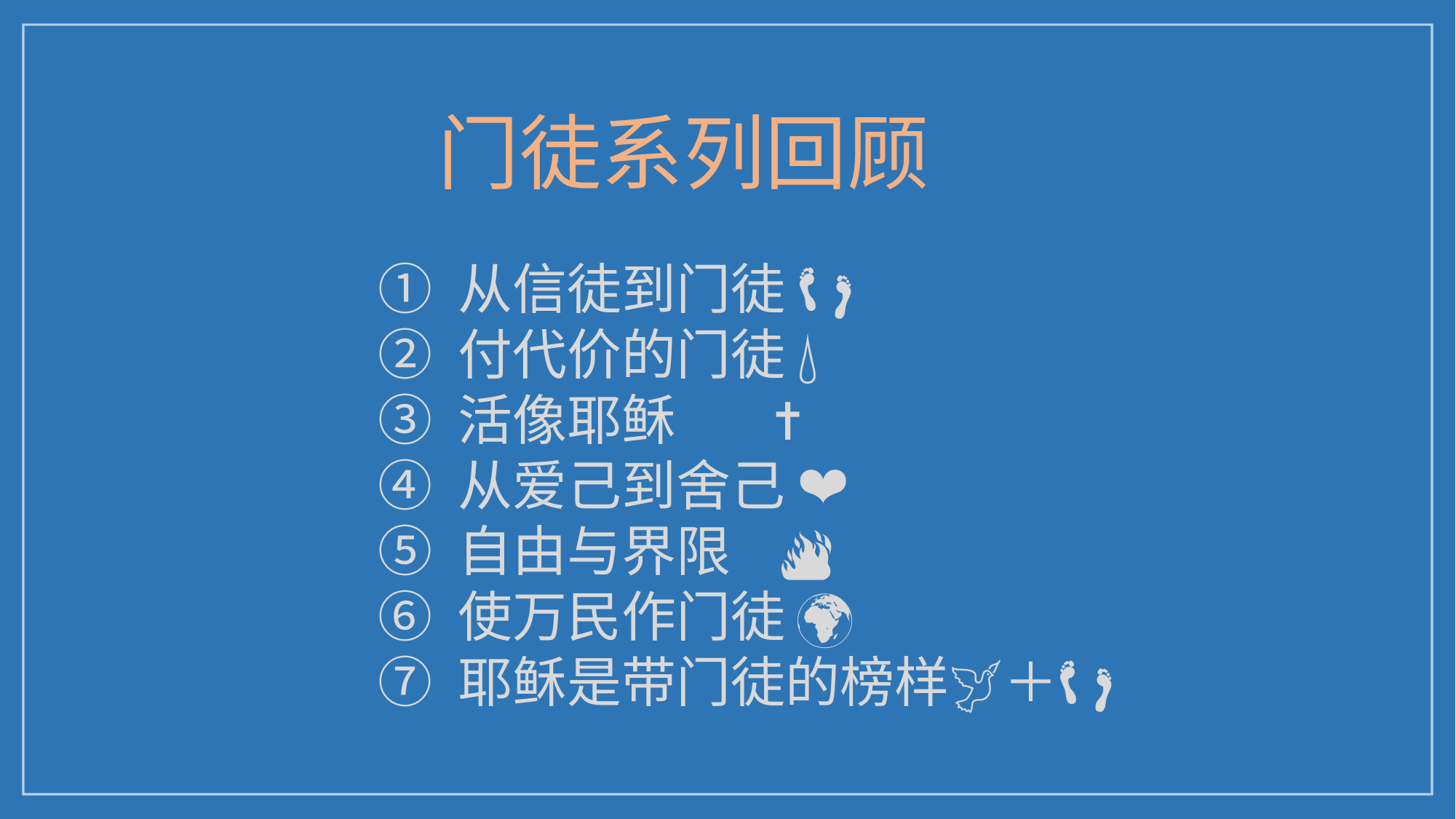

门徒系列回顾
① 从信徒到门徒 👣
② 付代价的门徒 💧
③ 活像耶稣        ✝️
④ 从爱己到舍己 ❤️
⑤ 自由与界限    🔥
⑥ 使万民作门徒 🌍
⑦ 耶稣是带门徒的榜样🕊️＋👣